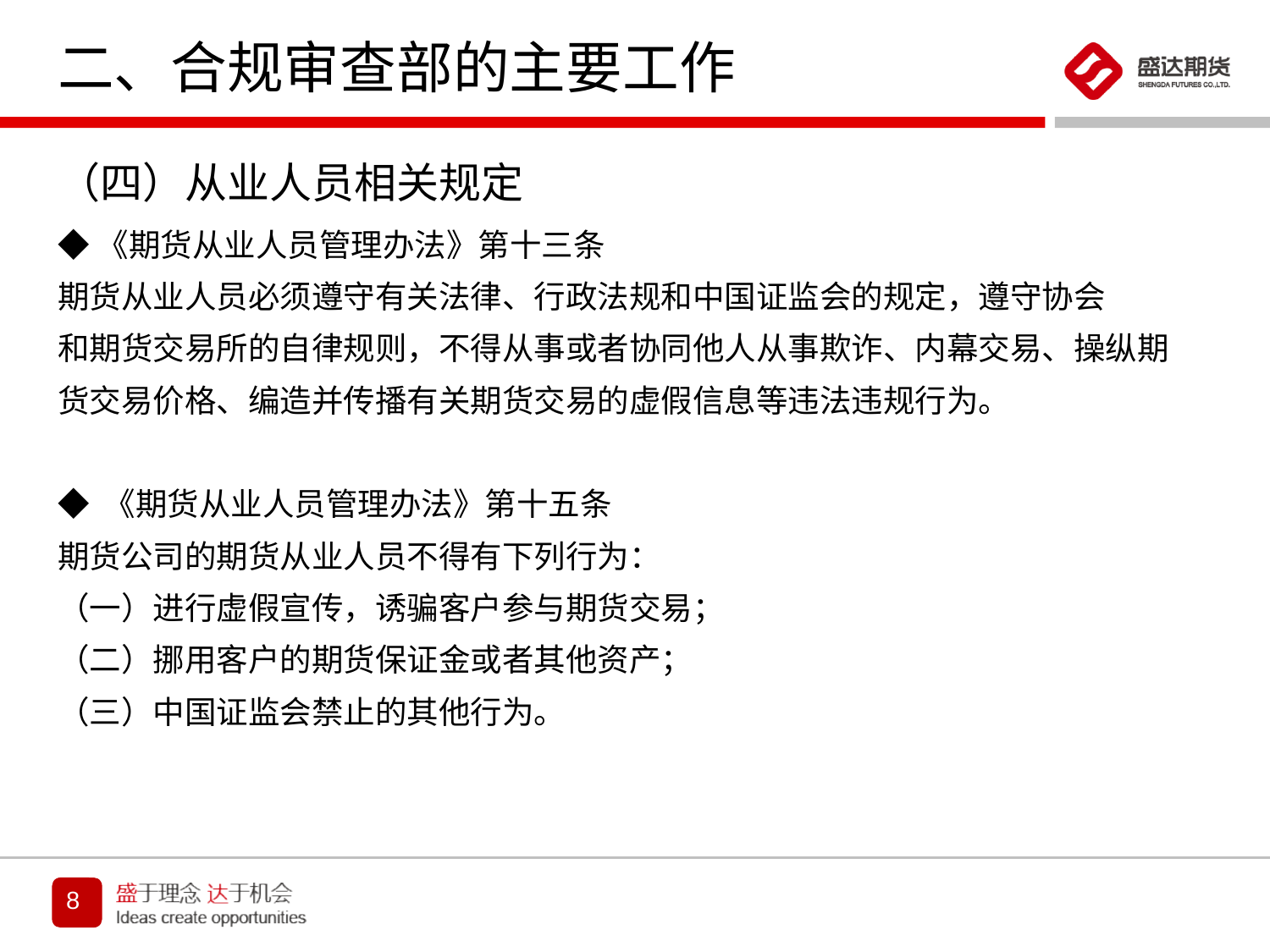

# 二、合规审查部的主要工作
（四）从业人员相关规定
◆《期货从业人员管理办法》第十三条
期货从业人员必须遵守有关法律、行政法规和中国证监会的规定，遵守协会
和期货交易所的自律规则，不得从事或者协同他人从事欺诈、内幕交易、操纵期
货交易价格、编造并传播有关期货交易的虚假信息等违法违规行为。

◆ 《期货从业人员管理办法》第十五条
期货公司的期货从业人员不得有下列行为：
（一）进行虚假宣传，诱骗客户参与期货交易；
（二）挪用客户的期货保证金或者其他资产；
（三）中国证监会禁止的其他行为。